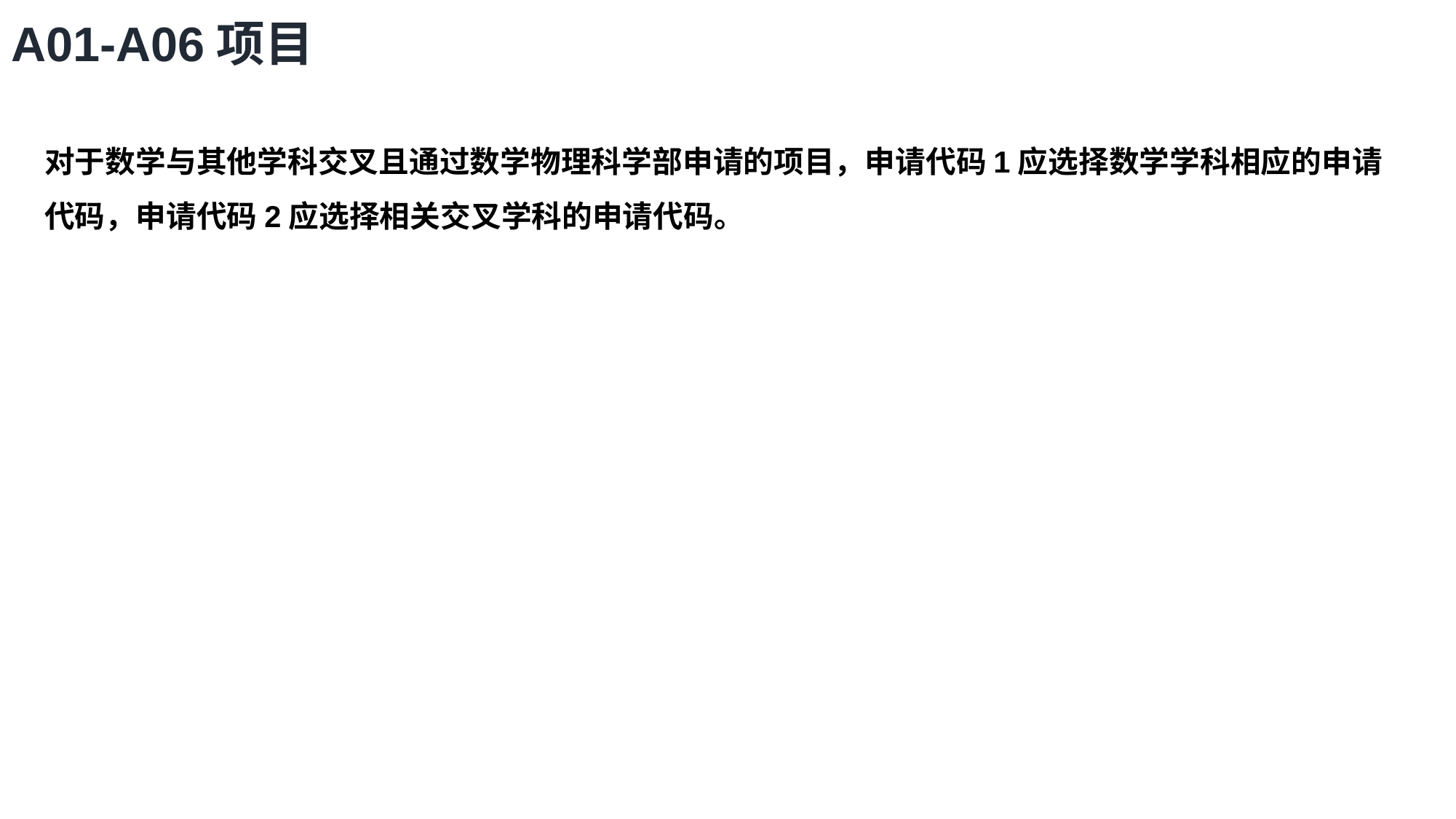

# A01-A06项目
对于数学与其他学科交叉且通过数学物理科学部申请的项目，申请代码1应选择数学学科相应的申请代码，申请代码2应选择相关交叉学科的申请代码。